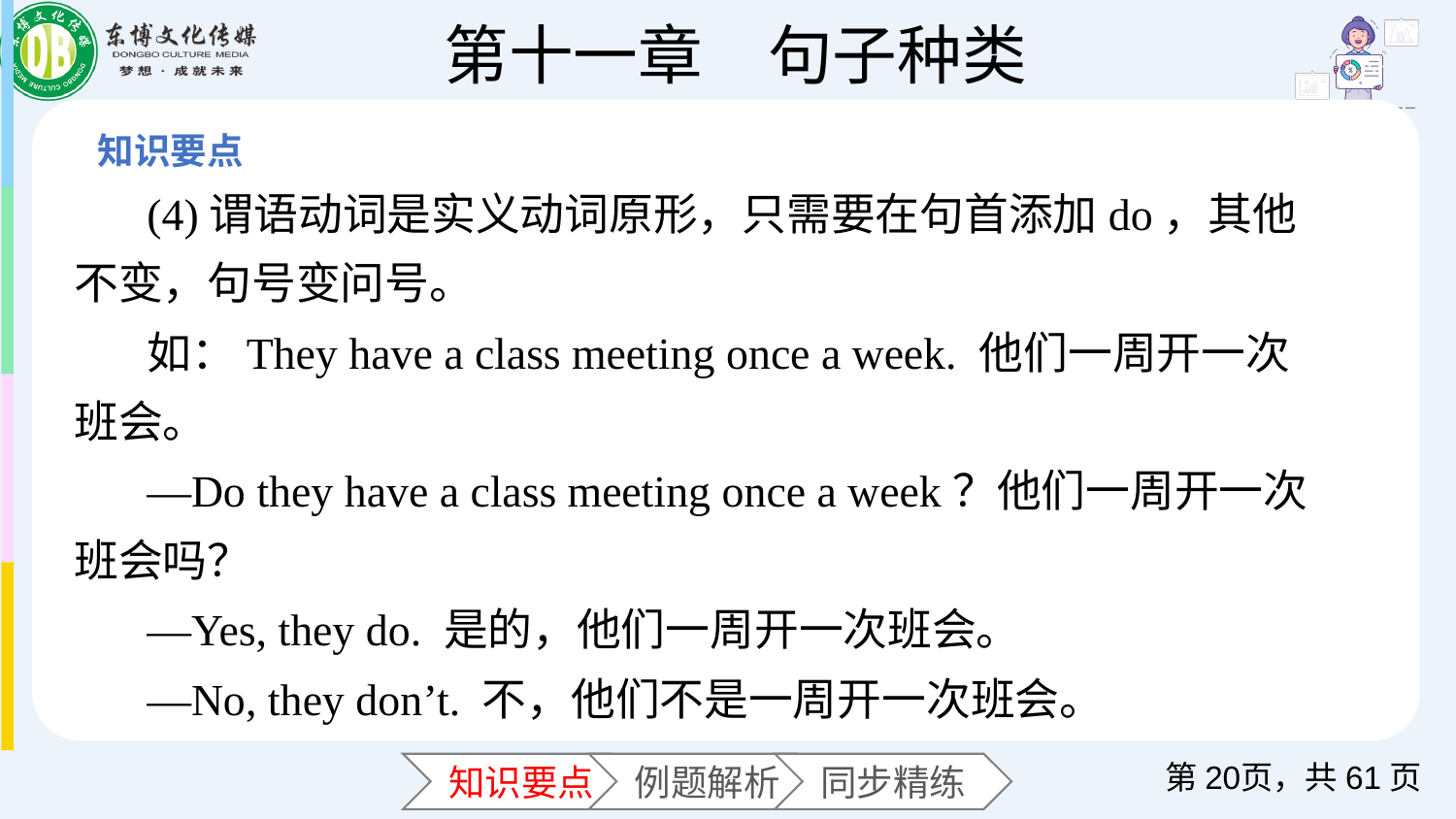

(4)谓语动词是实义动词原形，只需要在句首添加do，其他不变，句号变问号。
如：They have a class meeting once a week. 他们一周开一次班会。
—Do they have a class meeting once a week？他们一周开一次班会吗？
—Yes, they do. 是的，他们一周开一次班会。
—No, they don’t. 不，他们不是一周开一次班会。